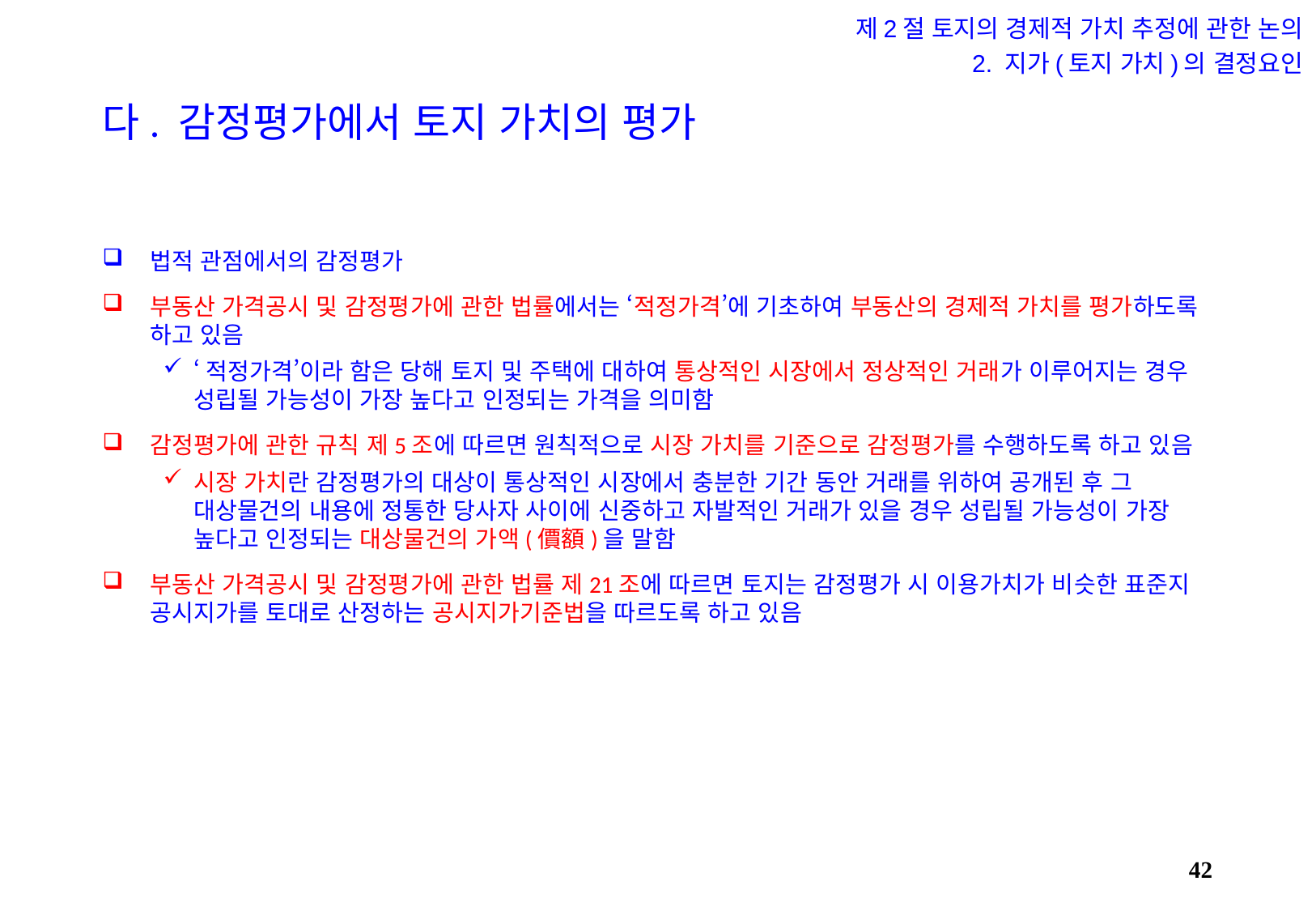

제2절 토지의 경제적 가치 추정에 관한 논의
2. 지가(토지 가치)의 결정요인
# 다. 감정평가에서 토지 가치의 평가
법적 관점에서의 감정평가
부동산 가격공시 및 감정평가에 관한 법률에서는 ‘적정가격’에 기초하여 부동산의 경제적 가치를 평가하도록 하고 있음
‘적정가격’이라 함은 당해 토지 및 주택에 대하여 통상적인 시장에서 정상적인 거래가 이루어지는 경우 성립될 가능성이 가장 높다고 인정되는 가격을 의미함
감정평가에 관한 규칙 제5조에 따르면 원칙적으로 시장 가치를 기준으로 감정평가를 수행하도록 하고 있음
시장 가치란 감정평가의 대상이 통상적인 시장에서 충분한 기간 동안 거래를 위하여 공개된 후 그 대상물건의 내용에 정통한 당사자 사이에 신중하고 자발적인 거래가 있을 경우 성립될 가능성이 가장 높다고 인정되는 대상물건의 가액(價額)을 말함
부동산 가격공시 및 감정평가에 관한 법률 제21조에 따르면 토지는 감정평가 시 이용가치가 비슷한 표준지 공시지가를 토대로 산정하는 공시지가기준법을 따르도록 하고 있음
42